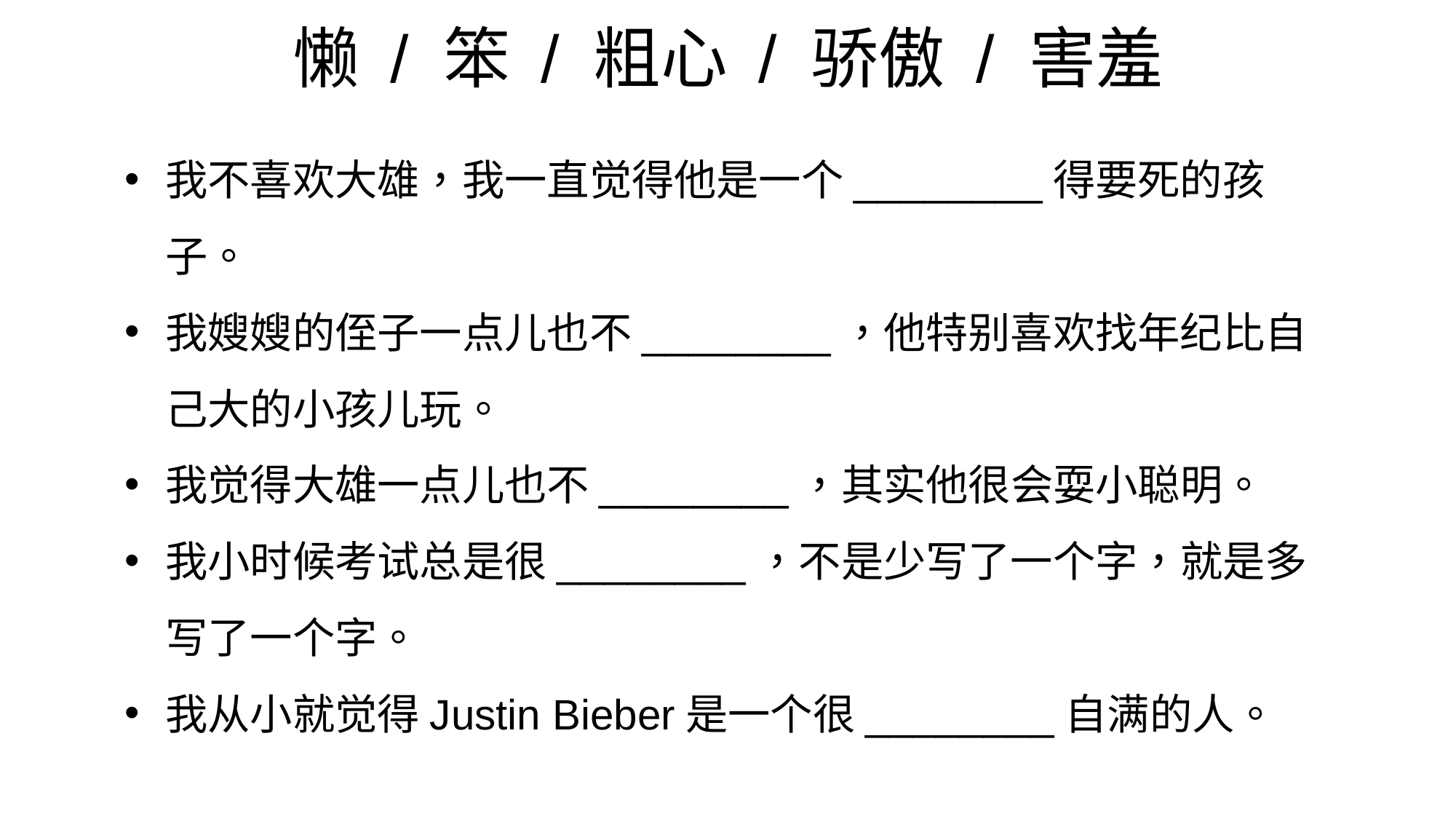

# 懒 / 笨 / 粗心 / 骄傲 / 害羞
我不喜欢大雄，我一直觉得他是一个________得要死的孩子。
我嫂嫂的侄子一点儿也不________，他特别喜欢找年纪比自己大的小孩儿玩。
我觉得大雄一点儿也不________，其实他很会耍小聪明。
我小时候考试总是很________，不是少写了一个字，就是多写了一个字。
我从小就觉得Justin Bieber是一个很________自满的人。